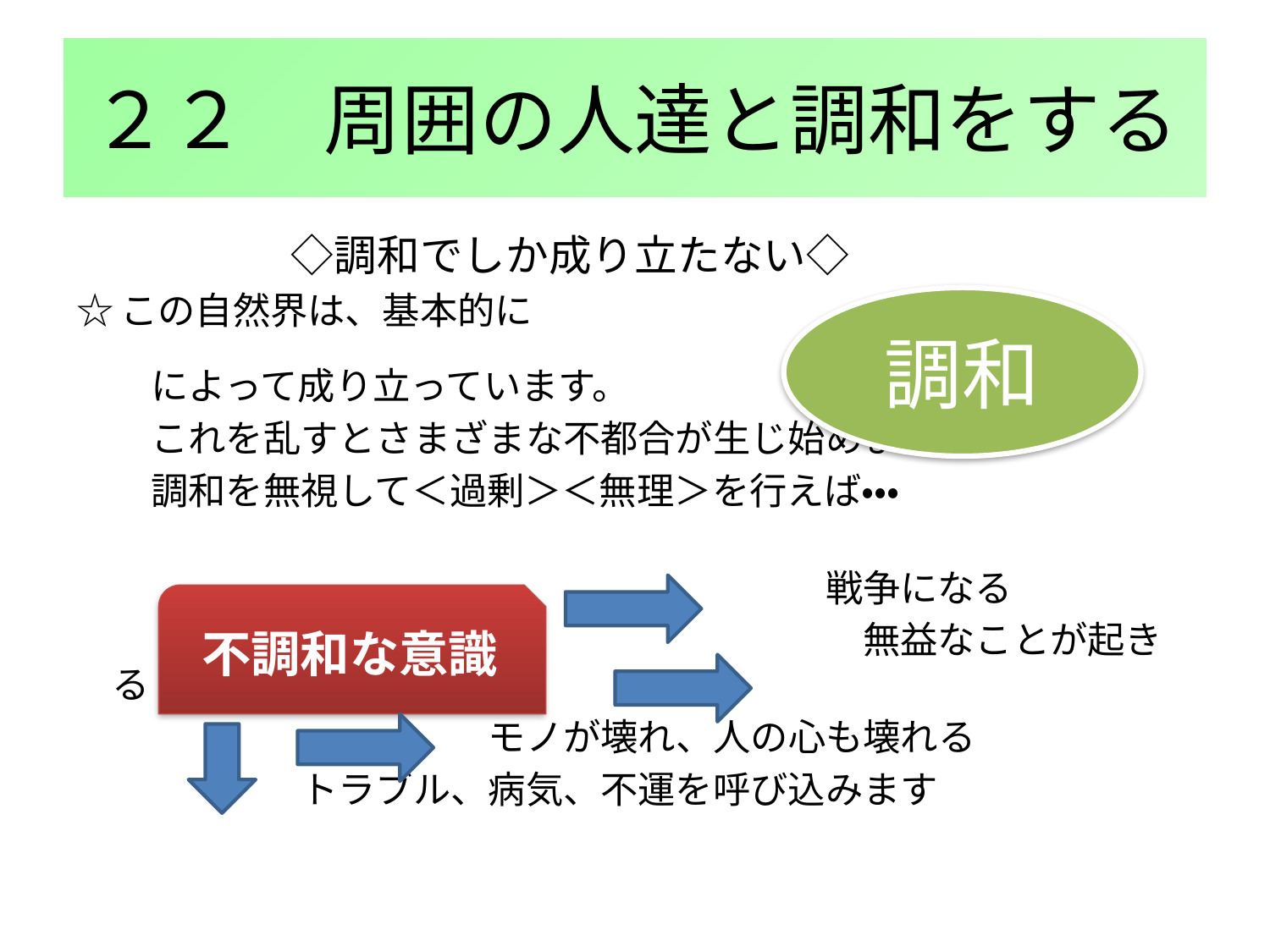

# ２２　周囲の人達と調和をする
　　　　　◇調和でしか成り立たない◇
☆この自然界は、基本的に

　　によって成り立っています。
　　これを乱すとさまざまな不都合が生じ始めます。
　　調和を無視して＜過剰＞＜無理＞を行えば・・・
　　　　　　　　　　　　　　　　　　　　戦争になる
　　　　　　　　　　　　　　　　　　　　　無益なことが起きる
　　　　　　　　　　　モノが壊れ、人の心も壊れる
　　　　　　トラブル、病気、不運を呼び込みます
調和

不調和な意識